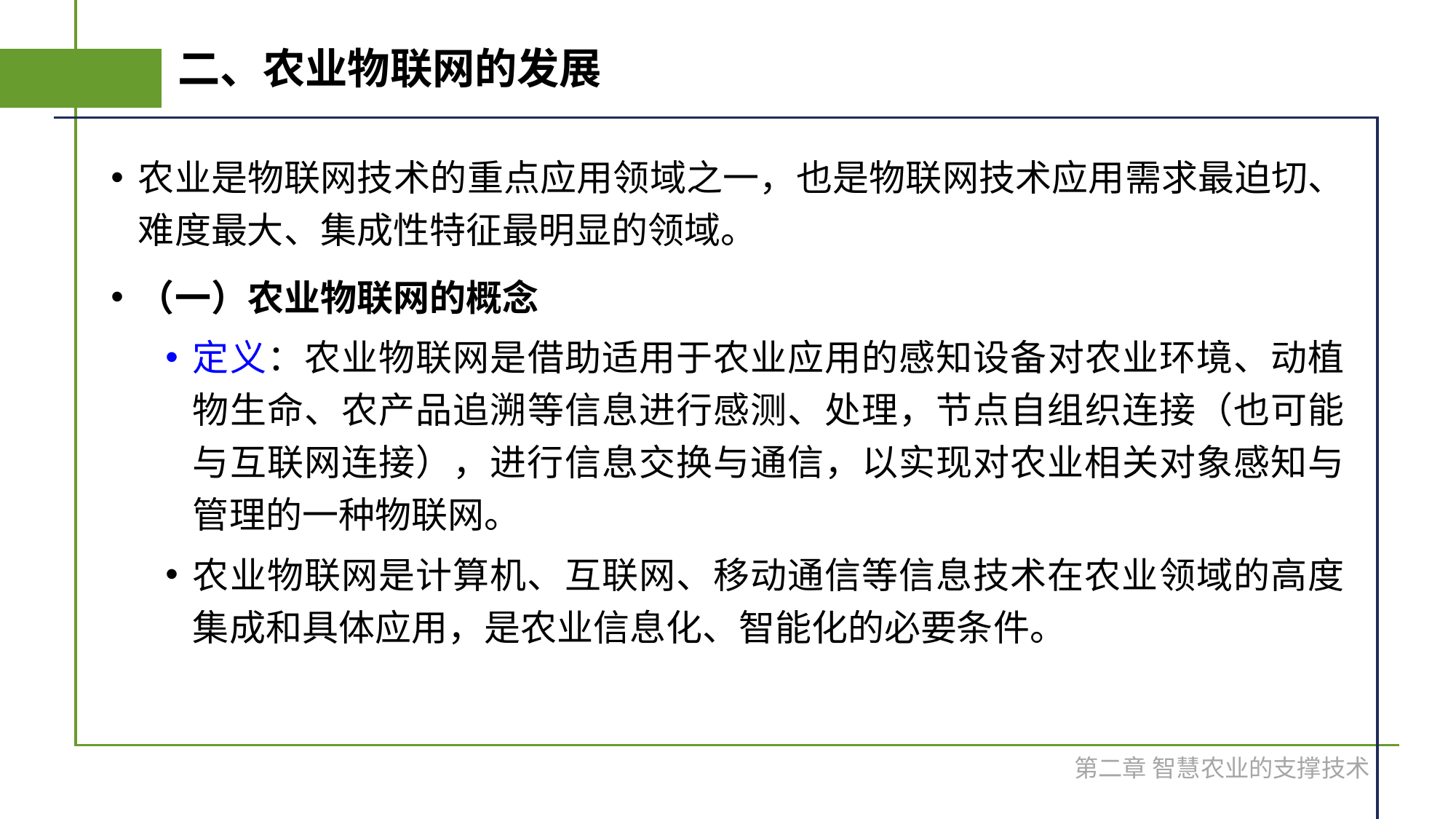

# 二、农业物联网的发展
农业是物联网技术的重点应用领域之一，也是物联网技术应用需求最迫切、难度最大、集成性特征最明显的领域。
（一）农业物联网的概念
定义：农业物联网是借助适用于农业应用的感知设备对农业环境、动植物生命、农产品追溯等信息进行感测、处理，节点自组织连接（也可能与互联网连接），进行信息交换与通信，以实现对农业相关对象感知与管理的一种物联网。
农业物联网是计算机、互联网、移动通信等信息技术在农业领域的高度集成和具体应用，是农业信息化、智能化的必要条件。

第二章 智慧农业的支撑技术